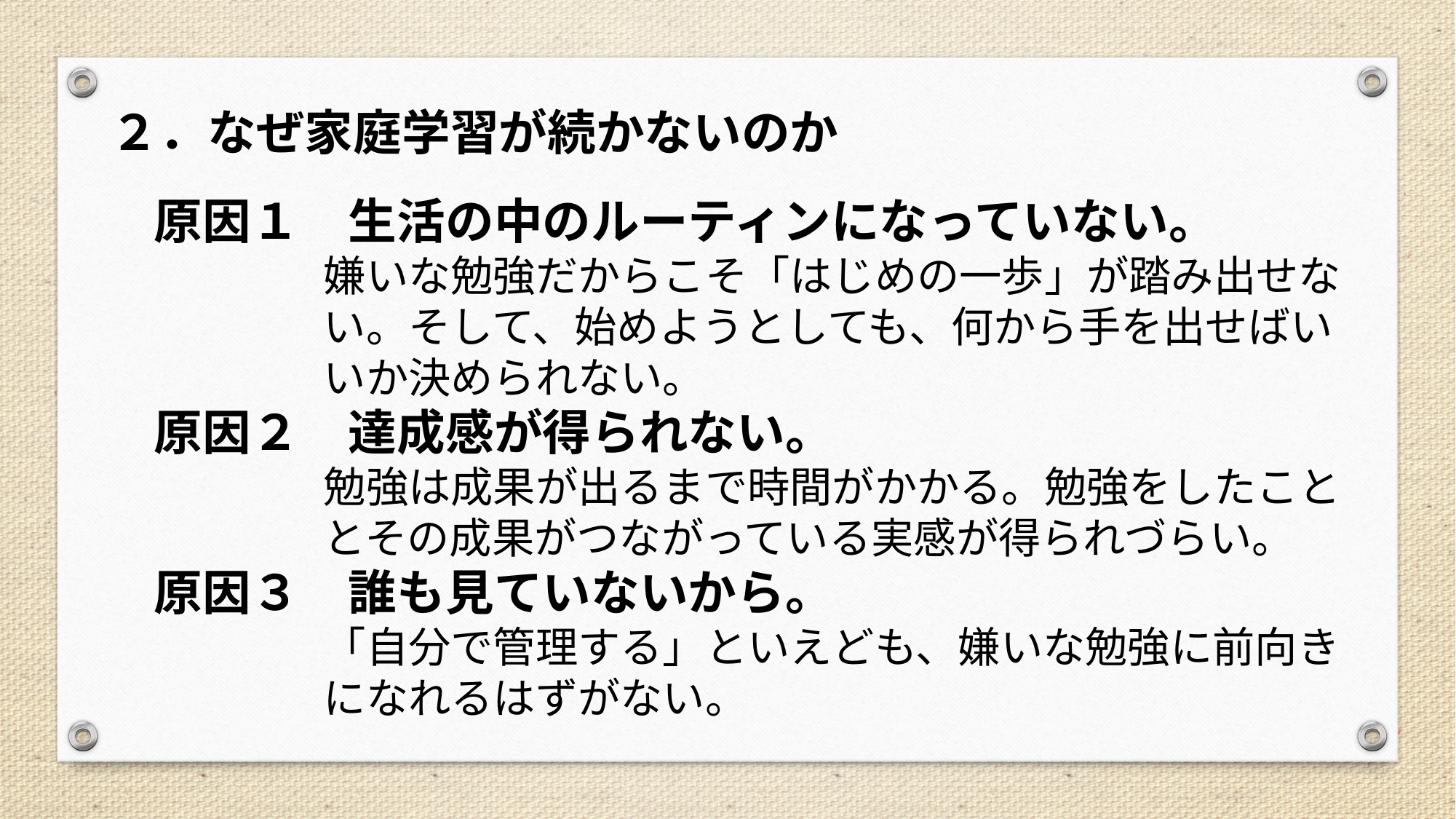

２．なぜ家庭学習が続かないのか
原因１　生活の中のルーティンになっていない。
　　　　嫌いな勉強だからこそ「はじめの一歩」が踏み出せな
　　　　い。そして、始めようとしても、何から手を出せばい
　　　　いか決められない。
原因２　達成感が得られない。
　　　　勉強は成果が出るまで時間がかかる。勉強をしたこと
　　　　とその成果がつながっている実感が得られづらい。
原因３　誰も見ていないから。
　　　　「自分で管理する」といえども、嫌いな勉強に前向き
　　　　になれるはずがない。